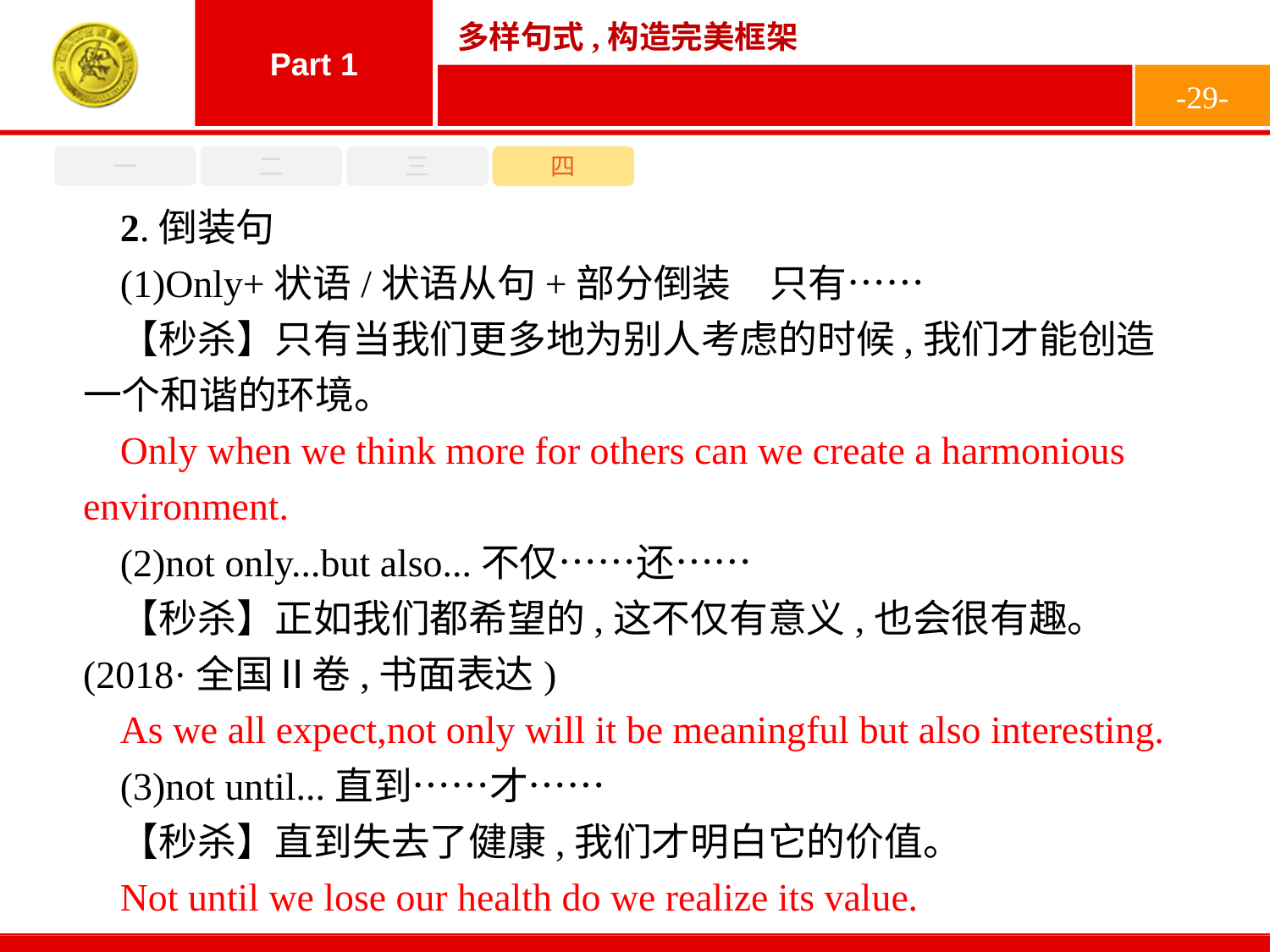

-29-
一
二
三
四
2.倒装句
(1)Only+状语/状语从句+部分倒装　只有……
【秒杀】只有当我们更多地为别人考虑的时候,我们才能创造一个和谐的环境。

(2)not only...but also...不仅……还……
【秒杀】正如我们都希望的,这不仅有意义,也会很有趣。 (2018·全国Ⅱ卷,书面表达)

(3)not until...直到……才……
【秒杀】直到失去了健康,我们才明白它的价值。
Only when we think more for others can we create a harmonious environment.

As we all expect,not only will it be meaningful but also interesting.

Not until we lose our health do we realize its value.